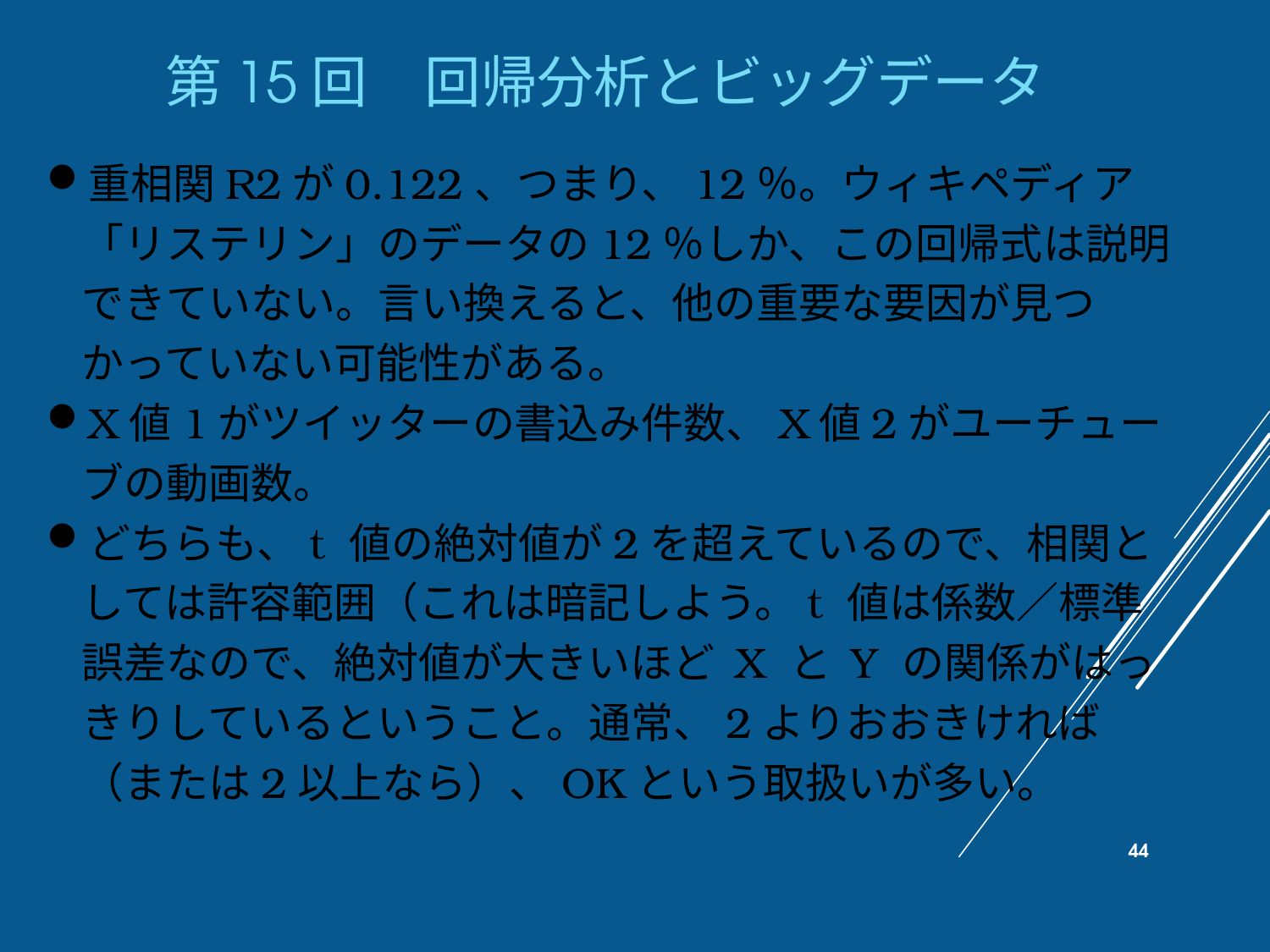

第15回　回帰分析とビッグデータ
重相関R2が0.122、つまり、12％。ウィキペディア「リステリン」のデータの12％しか、この回帰式は説明できていない。言い換えると、他の重要な要因が見つかっていない可能性がある。
X値1がツイッターの書込み件数、X値2がユーチューブの動画数。
どちらも、t 値の絶対値が2を超えているので、相関としては許容範囲（これは暗記しよう。t 値は係数／標準誤差なので、絶対値が大きいほど X と Y の関係がはっきりしているということ。通常、2よりおおきければ（または2以上なら）、OKという取扱いが多い。
44